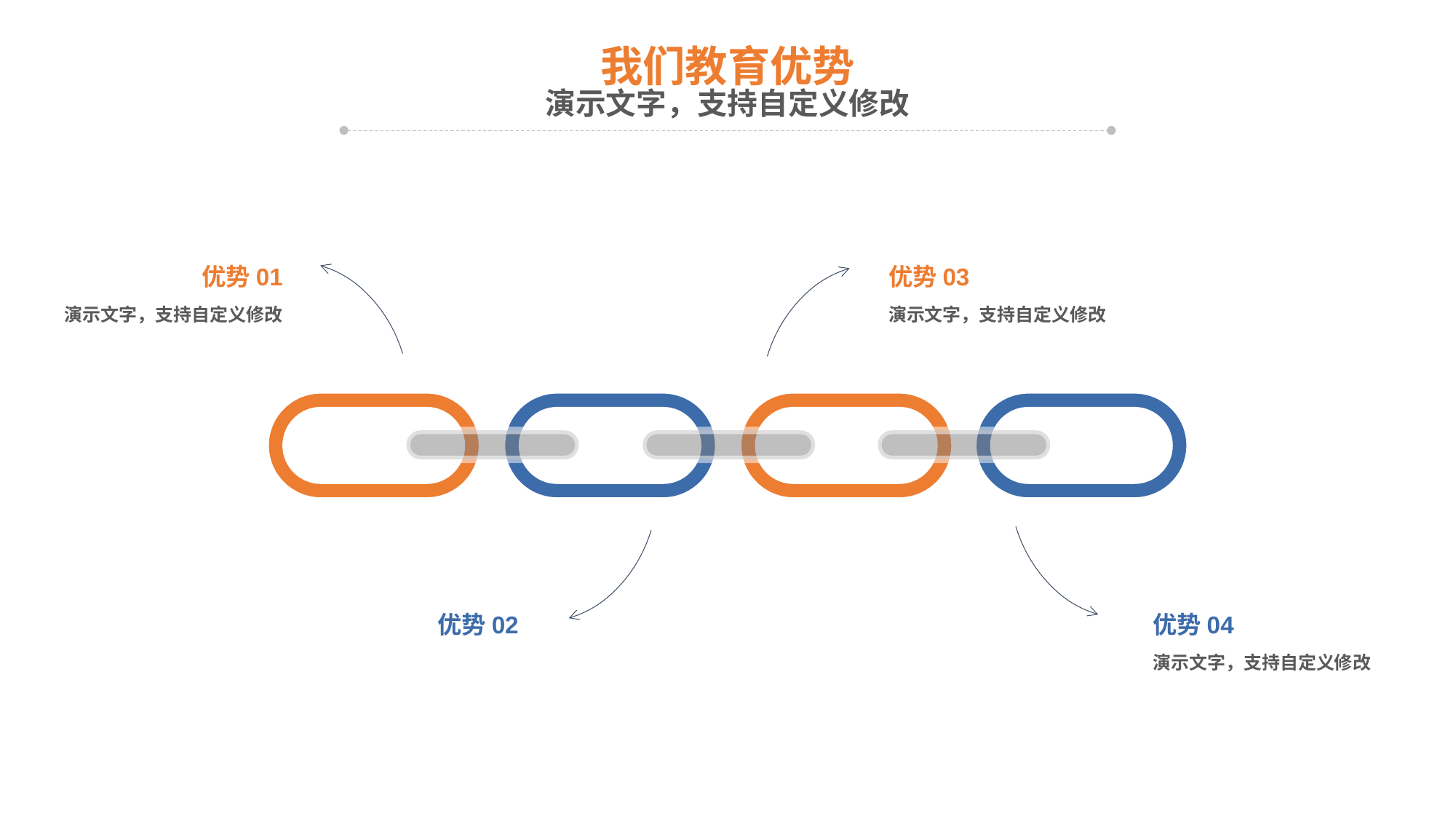

我们教育优势
演示文字，支持自定义修改
优势01
优势03

演示文字，支持自定义修改
演示文字，支持自定义修改

优势02
优势04

演示文字，支持自定义修改